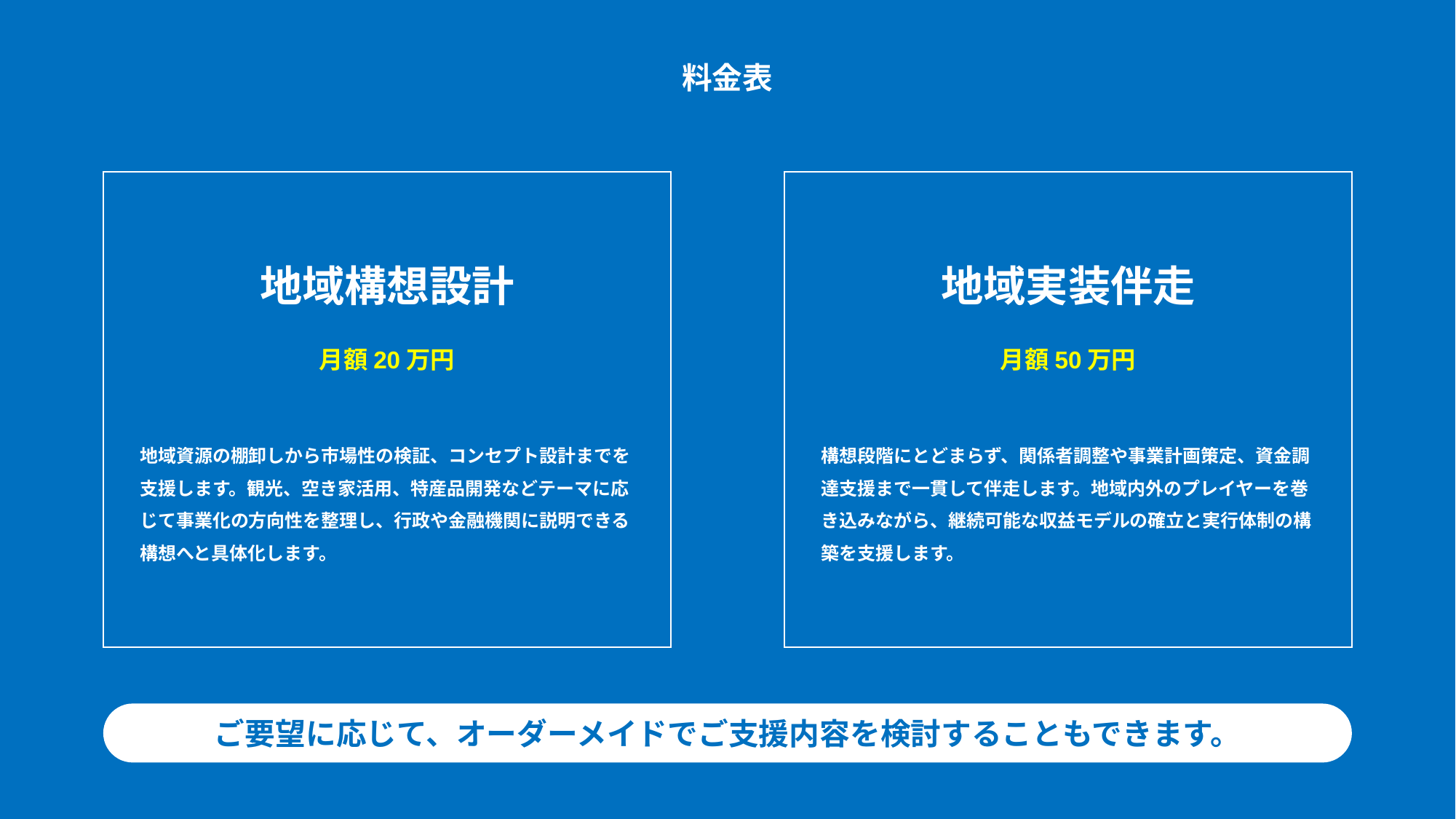

料金表

地域構想設計
月額20万円
地域資源の棚卸しから市場性の検証、コンセプト設計までを支援します。観光、空き家活用、特産品開発などテーマに応じて事業化の方向性を整理し、行政や金融機関に説明できる構想へと具体化します。

地域実装伴走
月額50万円
構想段階にとどまらず、関係者調整や事業計画策定、資金調達支援まで一貫して伴走します。地域内外のプレイヤーを巻き込みながら、継続可能な収益モデルの確立と実行体制の構築を支援します。
ご要望に応じて、オーダーメイドでご支援内容を検討することもできます。